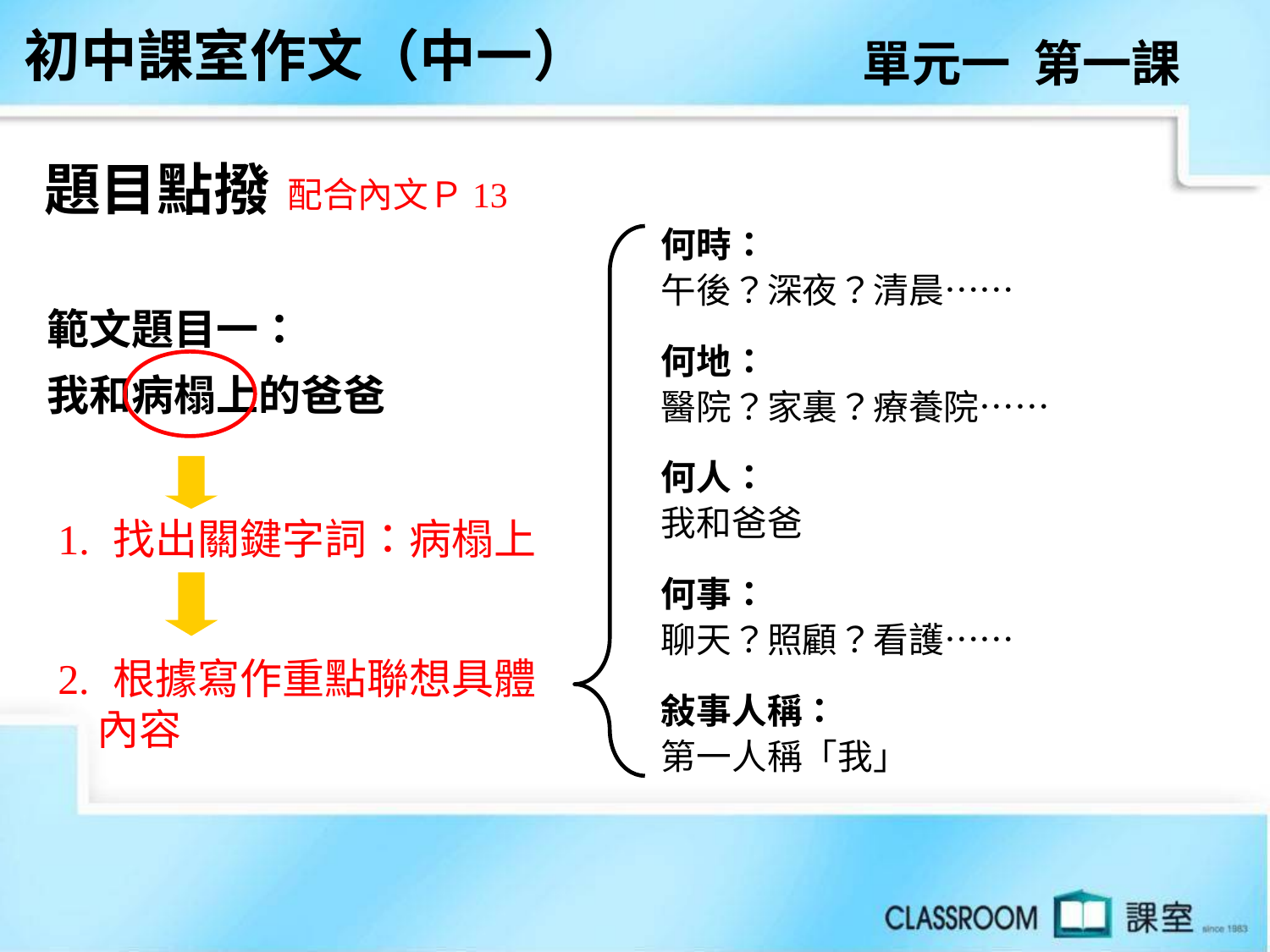

初中課室作文（中一）
單元一  第一課
題目點撥
配合內文Ｐ13
何時：
午後？深夜？清晨……

何地：
醫院？家裏？療養院……

何人：
我和爸爸

何事：
聊天？照顧？看護……

敍事人稱：
第一人稱「我」

範文題目一：
我和病榻上的爸爸

1. 找出關鍵字詞：病榻上

2. 根據寫作重點聯想具體
   內容